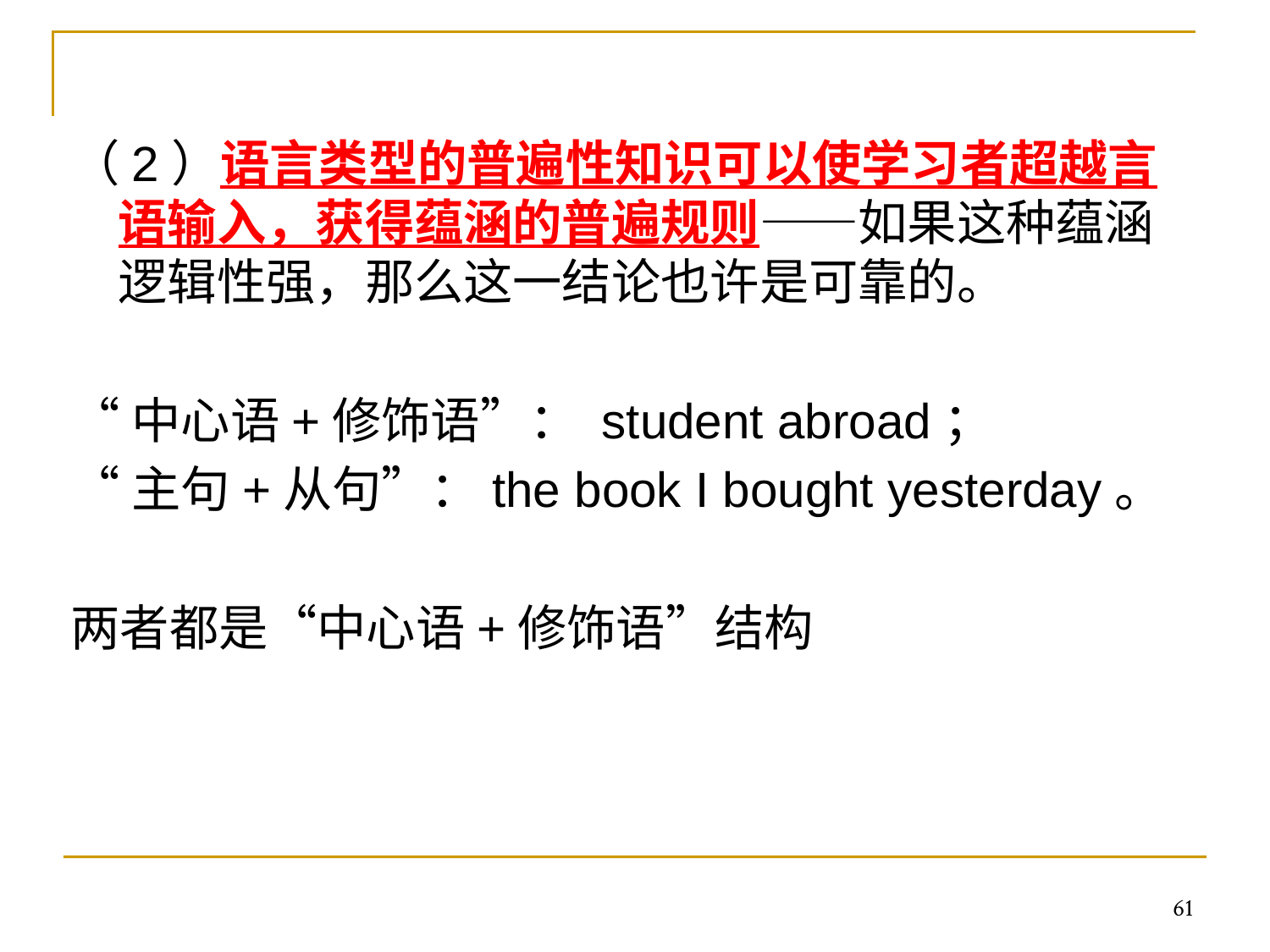

（2）语言类型的普遍性知识可以使学习者超越言语输入，获得蕴涵的普遍规则——如果这种蕴涵逻辑性强，那么这一结论也许是可靠的。

“中心语+修饰语”： student abroad；
“主句+从句”：the book I bought yesterday。

两者都是“中心语+修饰语”结构
61